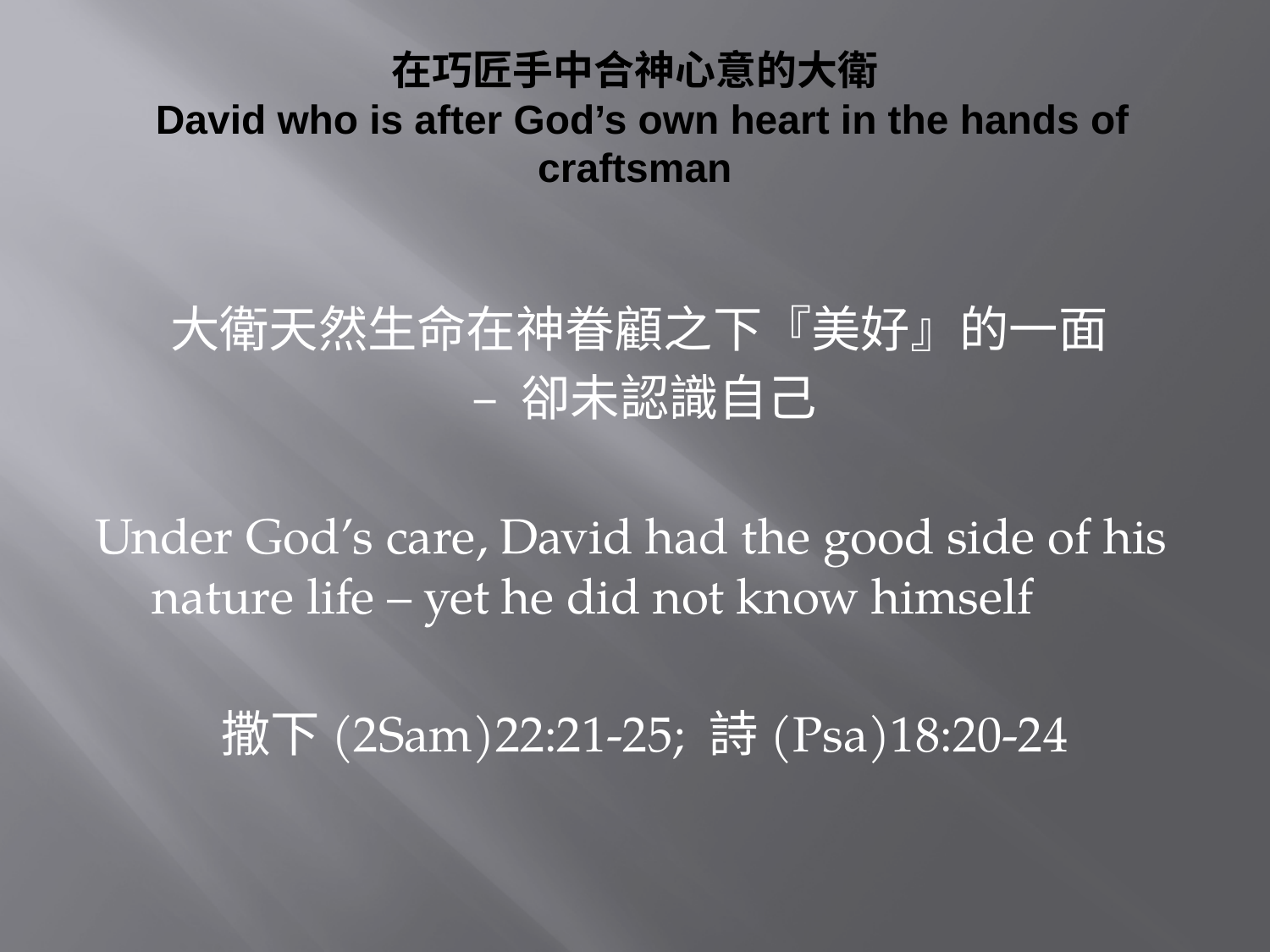

# 在巧匠手中合神心意的大衛 David who is after God’s own heart in the hands of craftsman

大衛天然生命在神眷顧之下『美好』的一面
– 卻未認識自己

Under God’s care, David had the good side of his nature life – yet he did not know himself

撒下(2Sam)22:21-25; 詩(Psa)18:20-24